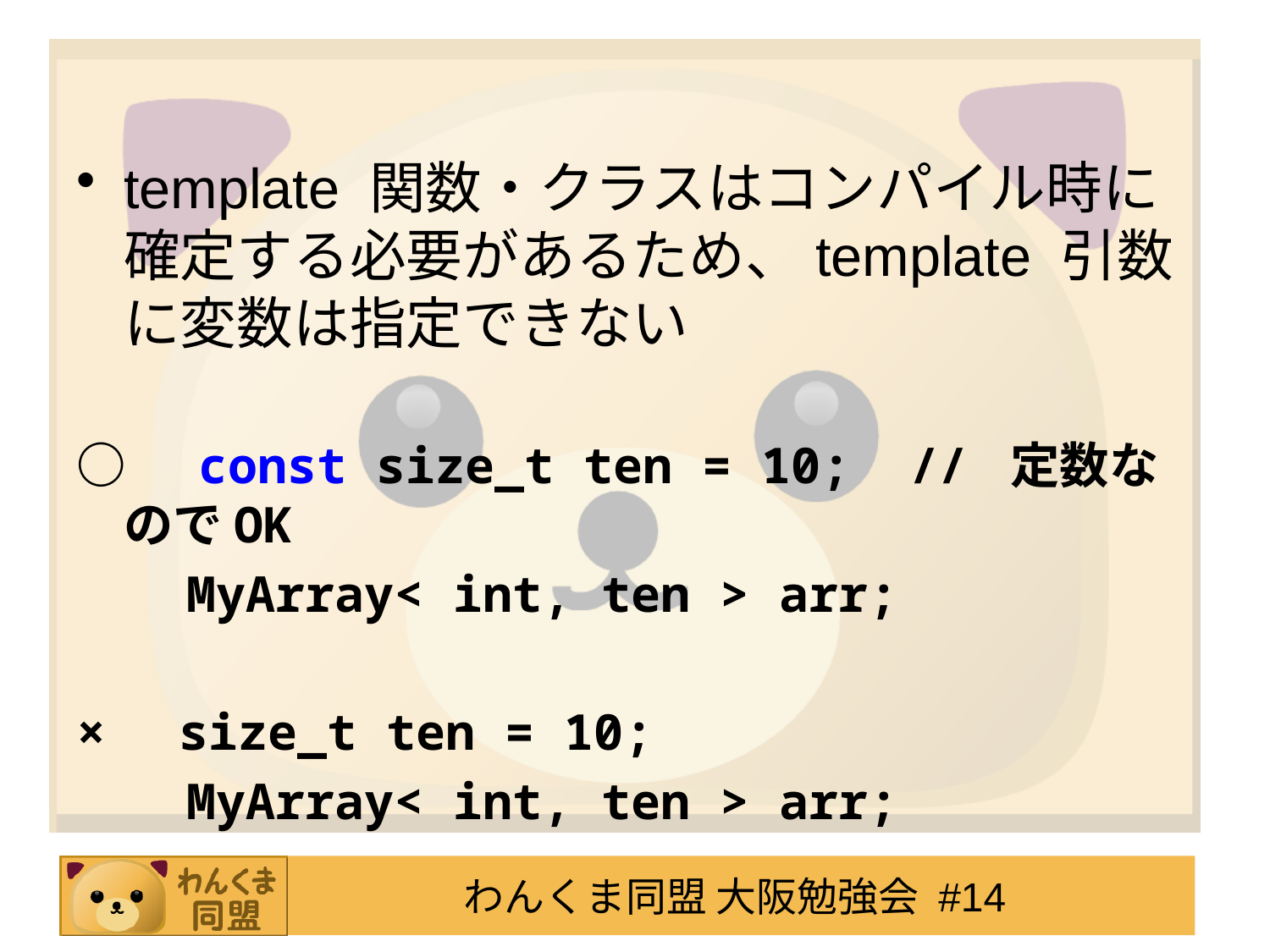

#
template 関数・クラスはコンパイル時に確定する必要があるため、template 引数に変数は指定できない

○　const size_t ten = 10;  // 定数なのでOK
　　MyArray< int, ten > arr;

×　size_t ten = 10;
　　MyArray< int, ten > arr;